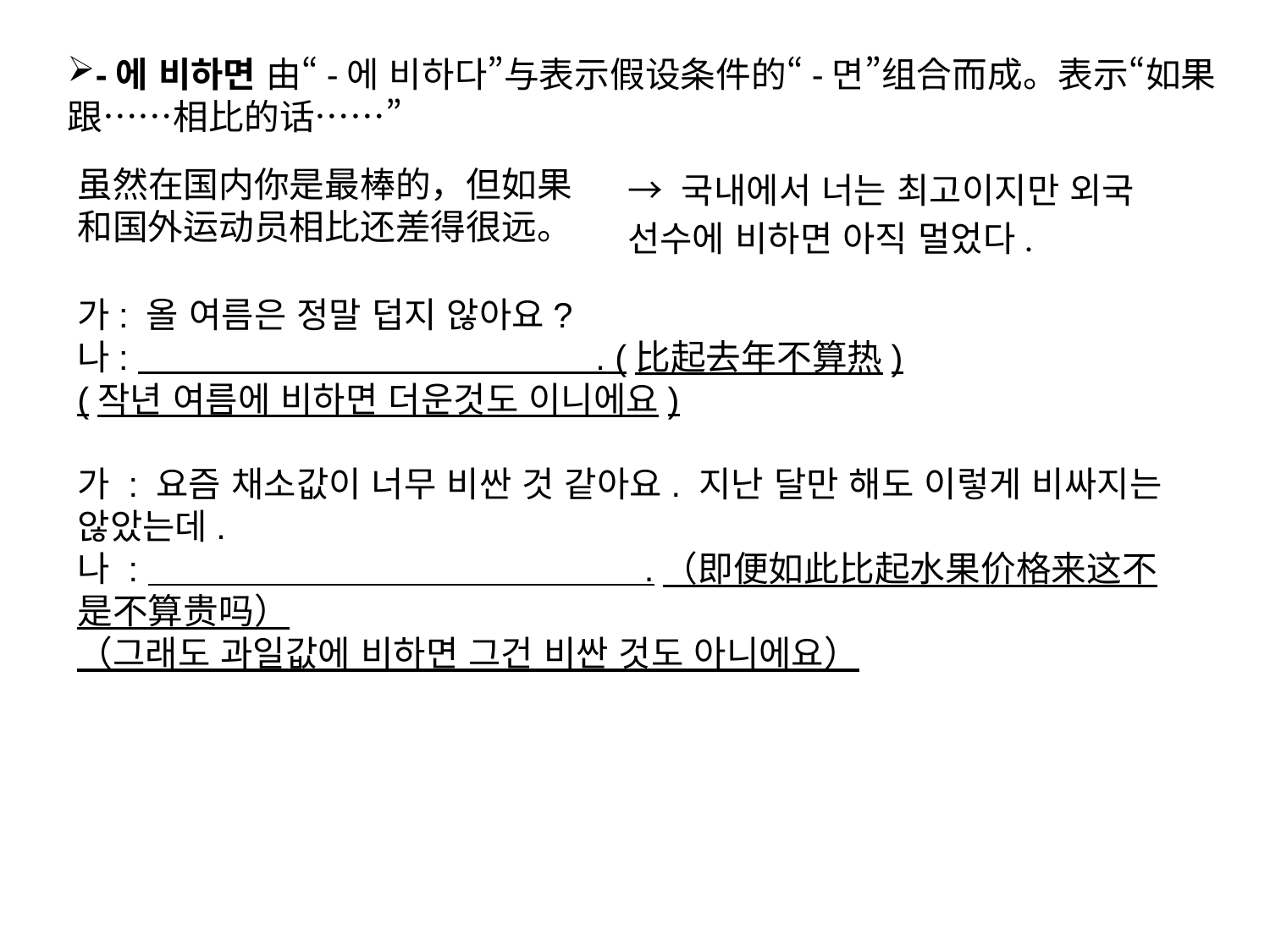

-에 비하면 由“-에 비하다”与表示假设条件的“-면”组合而成。表示“如果跟……相比的话……”
→ 국내에서 너는 최고이지만 외국 선수에 비하면 아직 멀었다.
虽然在国内你是最棒的，但如果和国外运动员相比还差得很远。
가: 올 여름은 정말 덥지 않아요?
나:                                                . (比起去年不算热)
(작년 여름에 비하면 더운것도 이니에요)

가 : 요즘 채소값이 너무 비싼 것 같아요. 지난 달만 해도 이렇게 비싸지는 않았는데.
나 :                                                    .（即便如此比起水果价格来这不是不算贵吗）
（그래도 과일값에 비하면 그건 비싼 것도 아니에요）